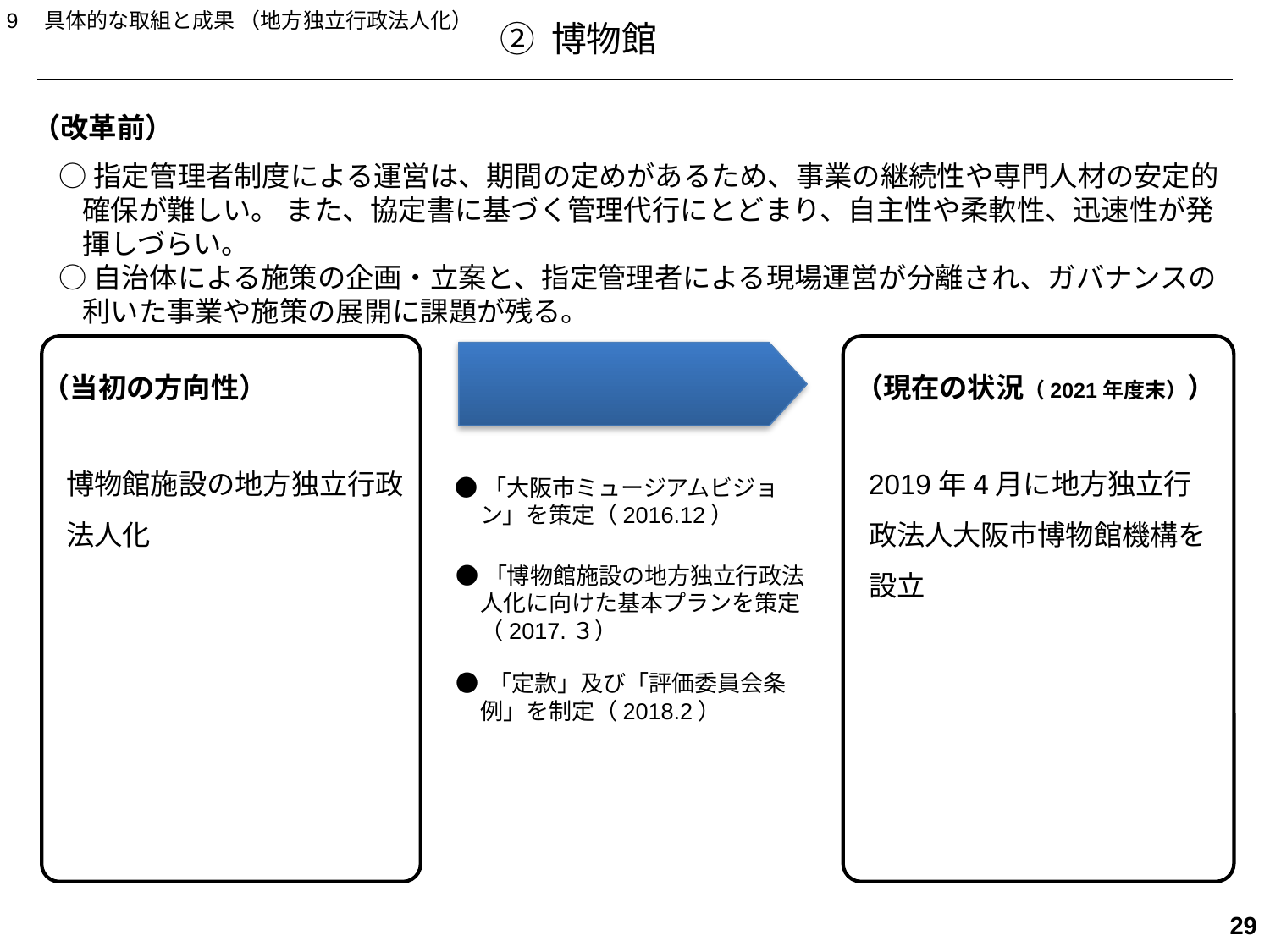

9　具体的な取組と成果 （地方独立行政法人化）
② 博物館
（改革前）
○指定管理者制度による運営は、期間の定めがあるため、事業の継続性や専門人材の安定的確保が難しい。 また、協定書に基づく管理代行にとどまり、自主性や柔軟性、迅速性が発揮しづらい。
○自治体による施策の企画・立案と、指定管理者による現場運営が分離され、ガバナンスの利いた事業や施策の展開に課題が残る。

（現在の状況（2021年度末））
（当初の方向性）
博物館施設の地方独立行政法人化
2019年4月に地方独立行政法人大阪市博物館機構を設立
●「大阪市ミュージアムビジョン」を策定（2016.12）
●「博物館施設の地方独立行政法人化に向けた基本プランを策定（2017.３）
● 「定款」及び「評価委員会条例」を制定（2018.2）
29